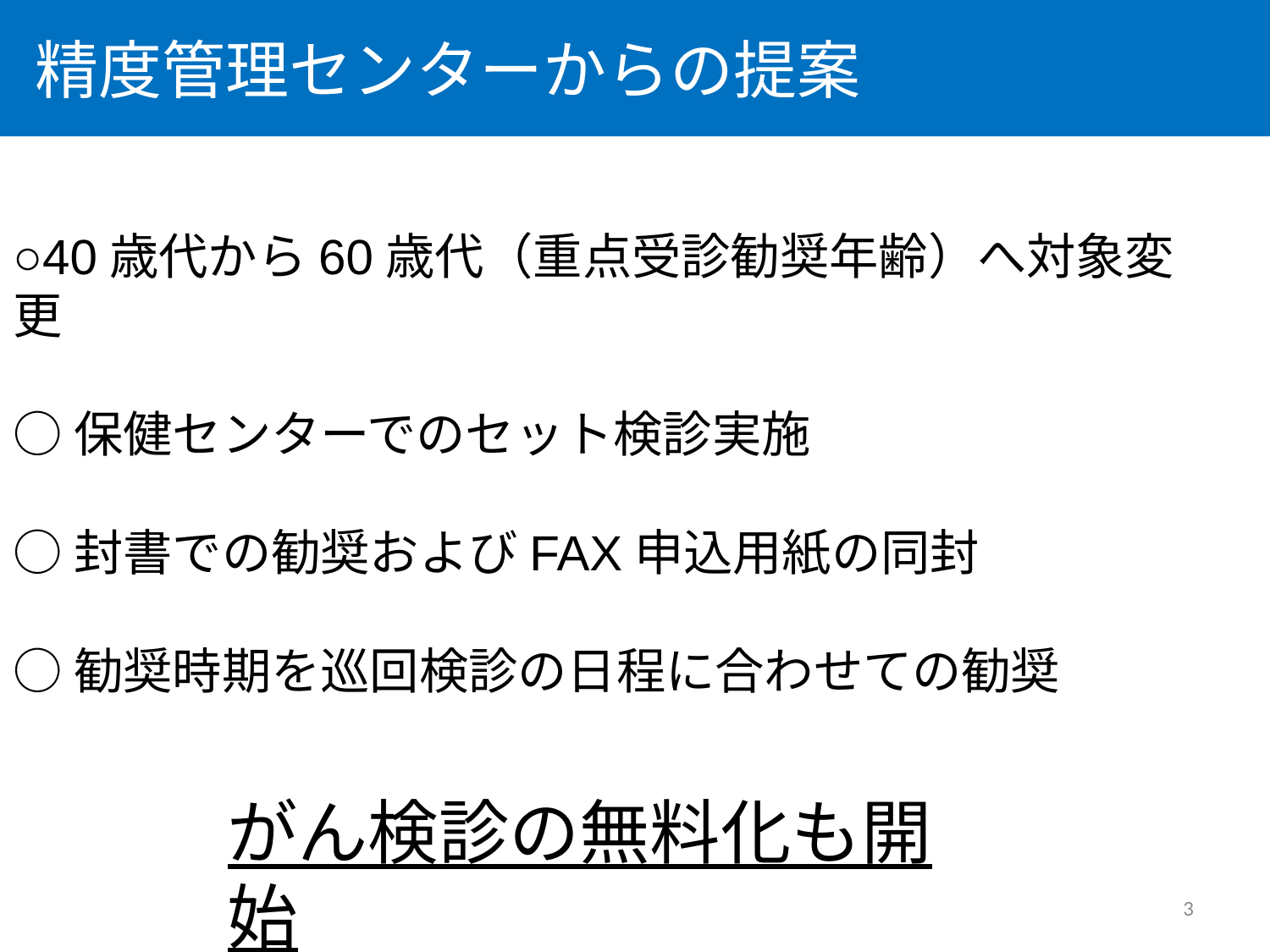

# 精度管理センターからの提案
○40歳代から60歳代（重点受診勧奨年齢）へ対象変更

○保健センターでのセット検診実施

○封書での勧奨およびFAX申込用紙の同封

○勧奨時期を巡回検診の日程に合わせての勧奨
がん検診の無料化も開始
3